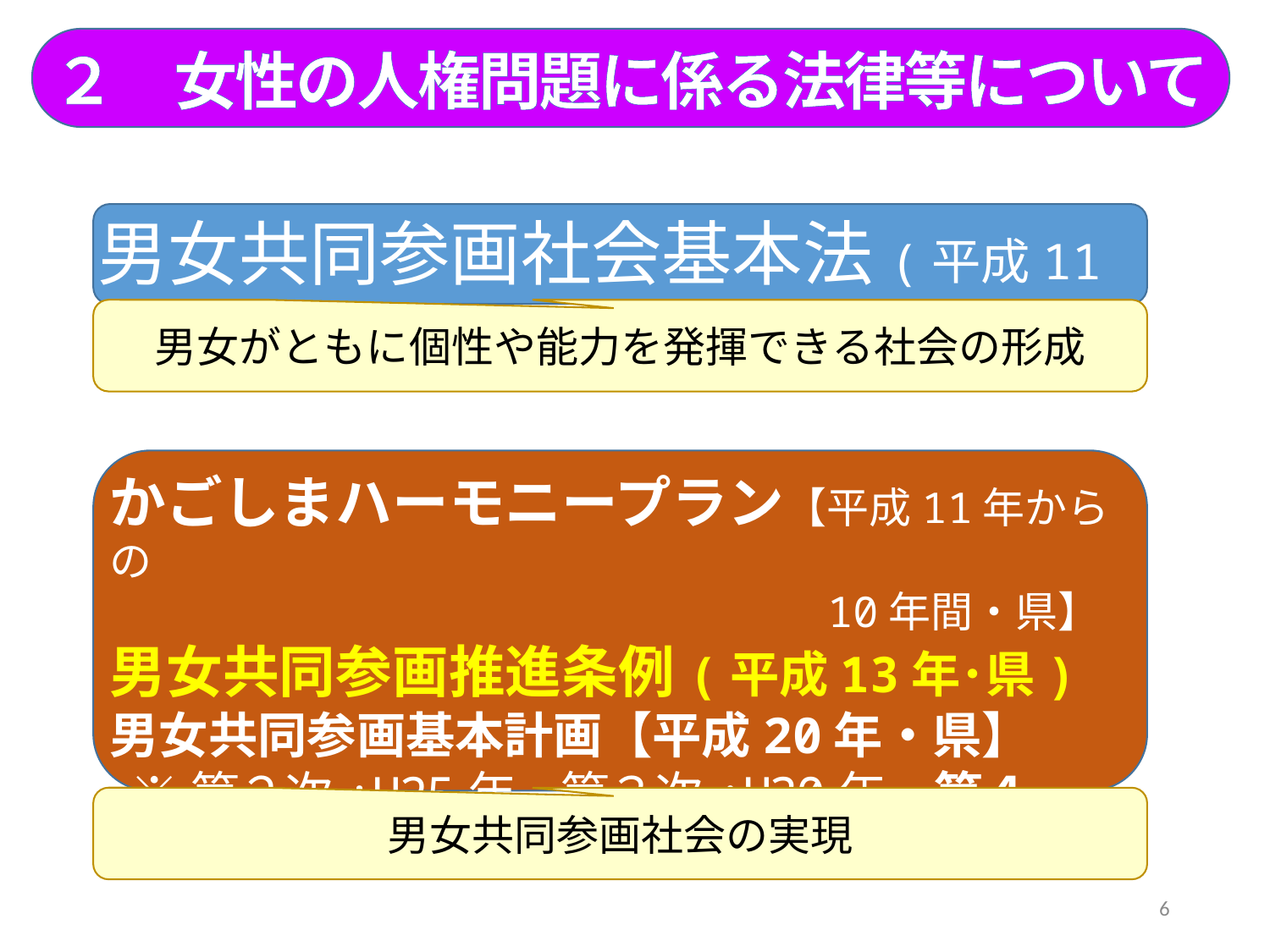

２　女性の人権問題に係る法律等について
男女共同参画社会基本法(平成11年)
男女がともに個性や能力を発揮できる社会の形成
かごしまハーモニープラン【平成11年からの
　　　　　　　　　　　　　　　　10年間・県】
男女共同参画推進条例(平成13年･県)
男女共同参画基本計画【平成20年・県】
  ※第２次:H25年，第３次:H30年，第４次:R５年
男女共同参画社会の実現
6